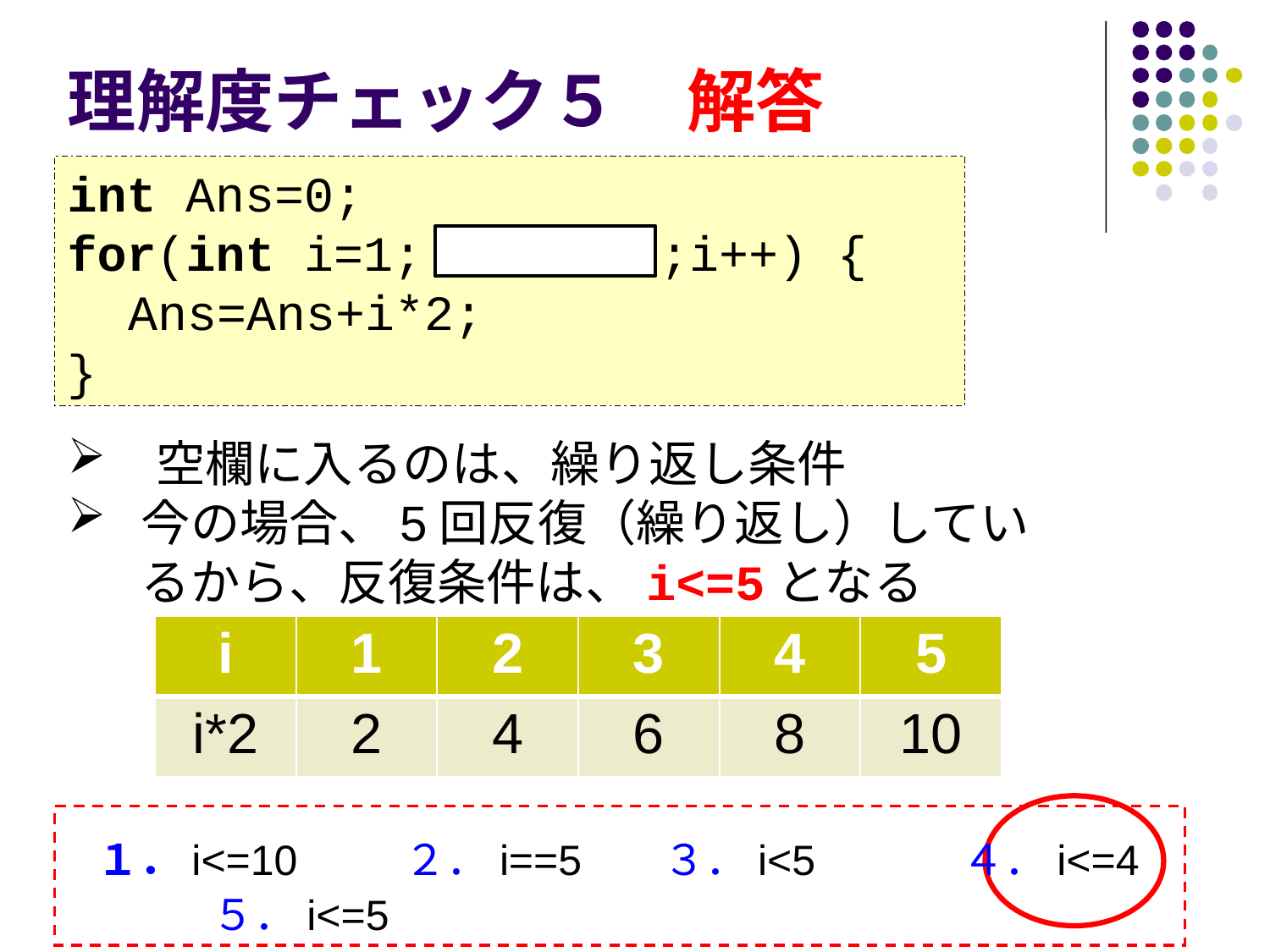

# 理解度チェック５　解答
int Ans=0;
for(int i=1; *****  ;i++) {
　Ans=Ans+i*2;
}

　空欄に入るのは、繰り返し条件
今の場合、5回反復（繰り返し）しているから、反復条件は、i<=5となる
| i | 1 | 2 | 3 | 4 | 5 |
| --- | --- | --- | --- | --- | --- |
| i\*2 | 2 | 4 | 6 | 8 | 10 |

 １．i<=10   　  ２．i==5      ３．i<5　 　　４．i<=4         ５．i<=5